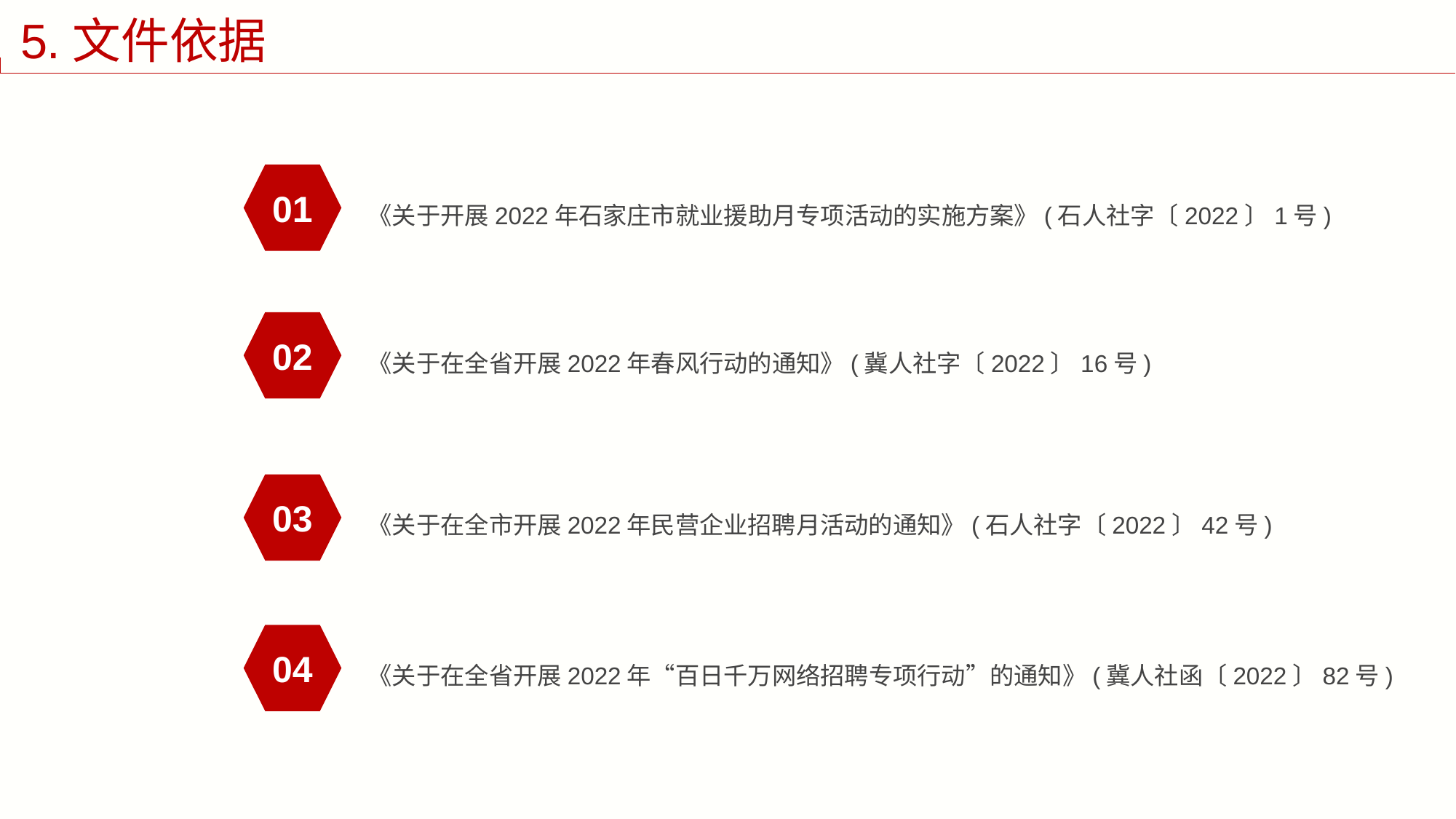

5.文件依据
01
《关于开展2022年石家庄市就业援助月专项活动的实施方案》(石人社字〔2022〕1号)
02
《关于在全省开展2022年春风行动的通知》(冀人社字〔2022〕16号)
03
《关于在全市开展2022年民营企业招聘月活动的通知》(石人社字〔2022〕42号)
04
《关于在全省开展2022年“百日千万网络招聘专项行动”的通知》(冀人社函〔2022〕82号)